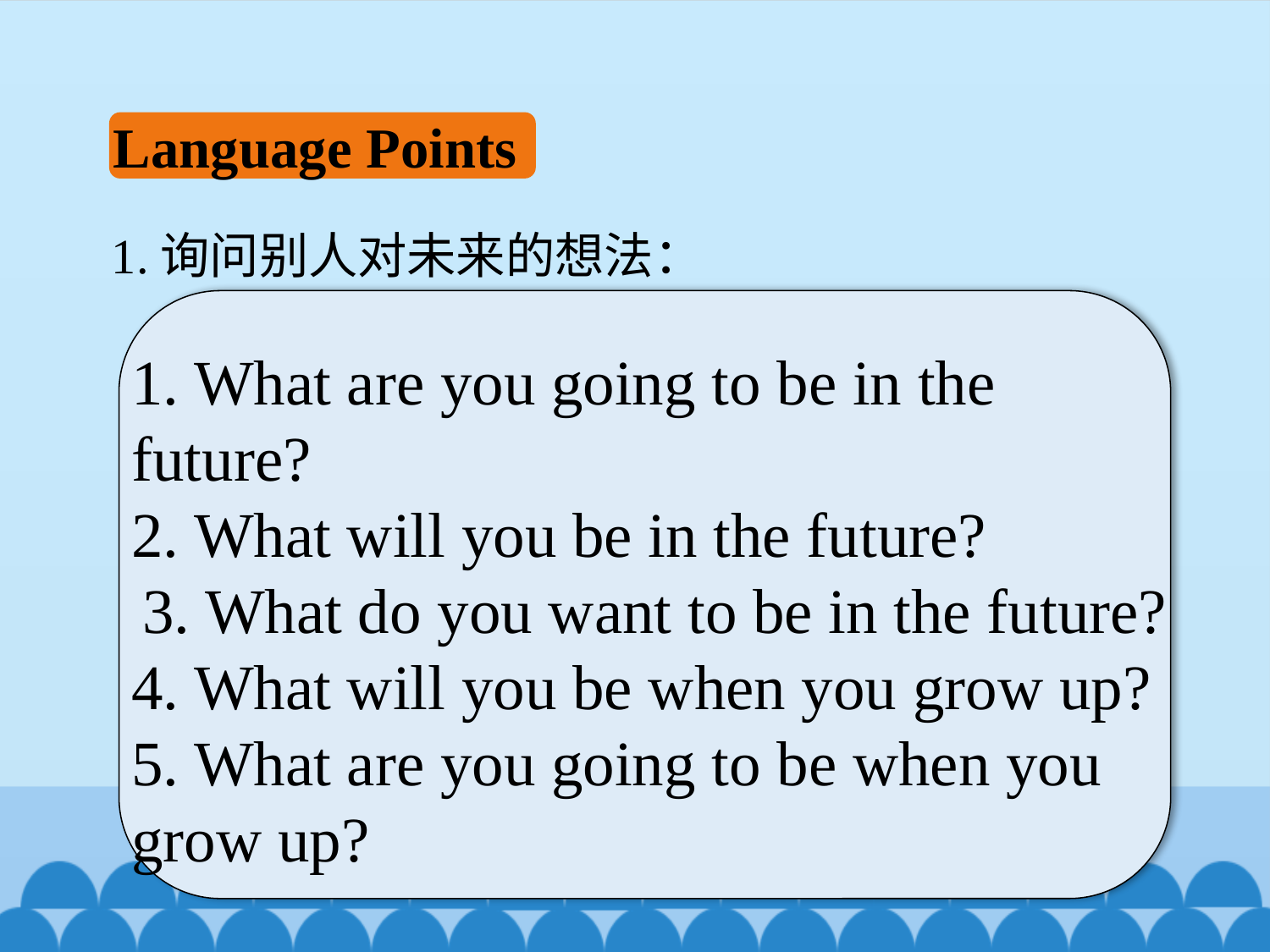

Language Points
1.询问别人对未来的想法：

1. What are you going to be in the future?
2. What will you be in the future?
3. What do you want to be in the future?
4. What will you be when you grow up?
5. What are you going to be when you grow up?